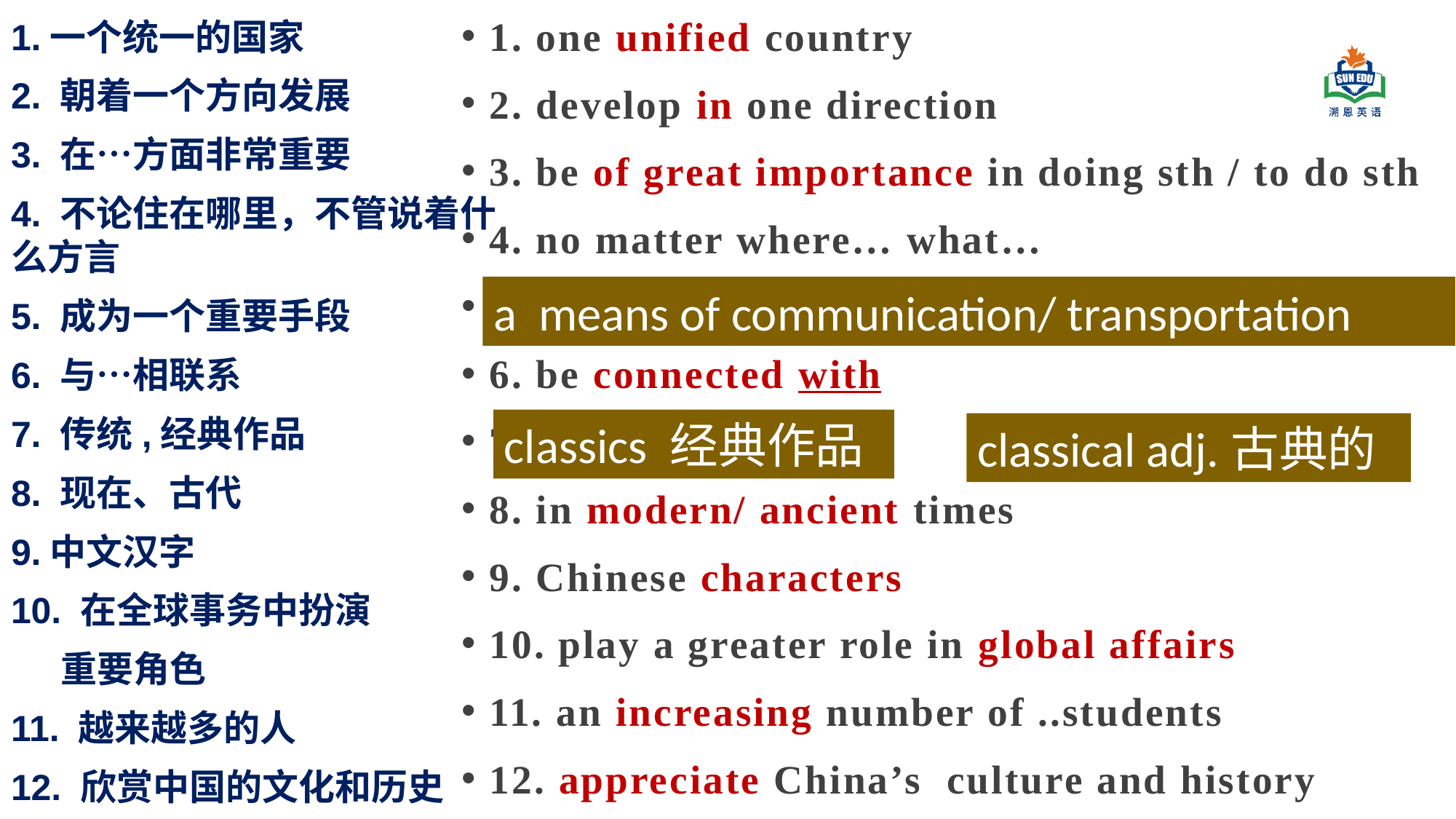

1. one unified country
2. develop in one direction
3. be of great importance in doing sth / to do sth
4. no matter where… what…
5. become an important means
6. be connected with
7.classic works
8. in modern/ ancient times
9. Chinese characters
10. play a greater role in global affairs
11. an increasing number of ..students
12. appreciate China’s  culture and history
1.一个统一的国家
2. 朝着一个方向发展
3. 在…方面非常重要
4. 不论住在哪里，不管说着什么方言
5. 成为一个重要手段
6. 与…相联系
7. 传统,经典作品
8. 现在、古代
9.中文汉字
10. 在全球事务中扮演
     重要角色
11. 越来越多的人
12. 欣赏中国的文化和历史
a  means of communication/ transportation
by means of / with this method/ in this way
classics 经典作品
classical adj.古典的